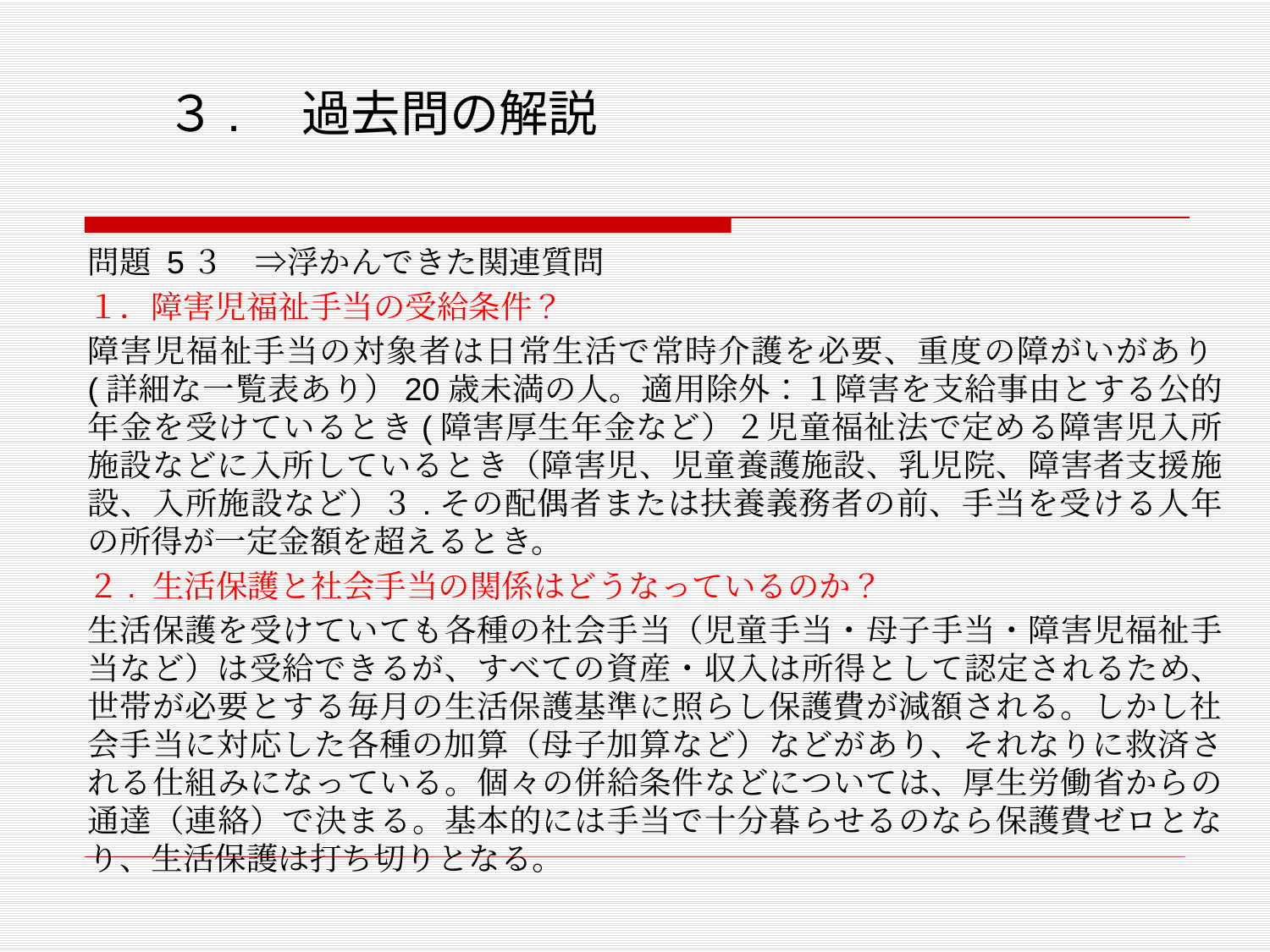

# ３.　過去問の解説
問題 5３　⇒浮かんできた関連質問
１．障害児福祉手当の受給条件？
障害児福祉手当の対象者は日常生活で常時介護を必要、重度の障がいがあり(詳細な一覧表あり）20歳未満の人。適用除外：１障害を支給事由とする公的年金を受けているとき(障害厚生年金など）２児童福祉法で定める障害児入所施設などに入所しているとき（障害児、児童養護施設、乳児院、障害者支援施設、入所施設など）３.その配偶者または扶養義務者の前、手当を受ける人年の所得が一定金額を超えるとき。
２. 生活保護と社会手当の関係はどうなっているのか？
生活保護を受けていても各種の社会手当（児童手当・母子手当・障害児福祉手当など）は受給できるが、すべての資産・収入は所得として認定されるため、世帯が必要とする毎月の生活保護基準に照らし保護費が減額される。しかし社会手当に対応した各種の加算（母子加算など）などがあり、それなりに救済される仕組みになっている。個々の併給条件などについては、厚生労働省からの通達（連絡）で決まる。基本的には手当で十分暮らせるのなら保護費ゼロとなり、生活保護は打ち切りとなる。